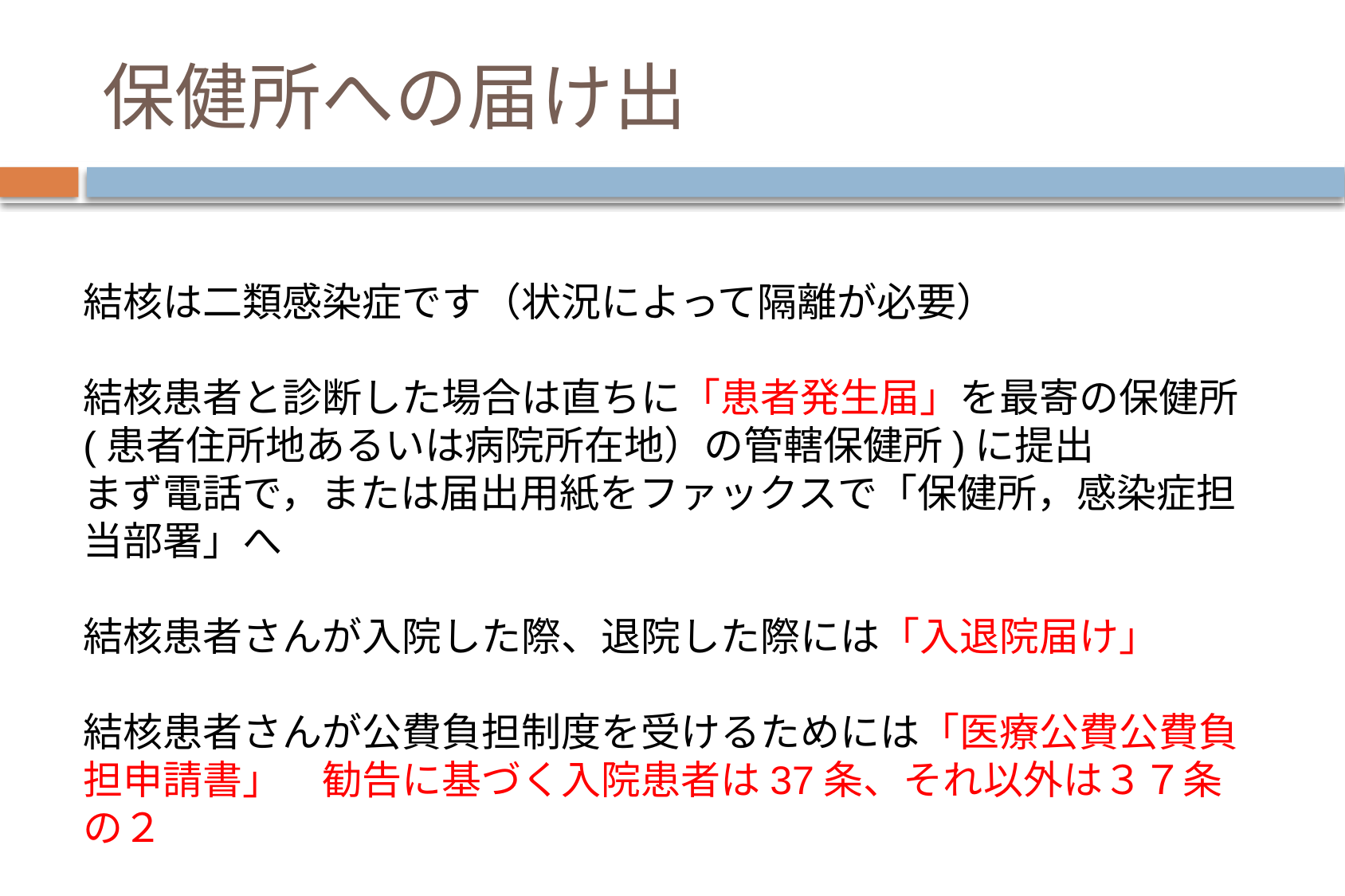

# 保健所への届け出
結核は二類感染症です（状況によって隔離が必要）

結核患者と診断した場合は直ちに「患者発生届」を最寄の保健所(患者住所地あるいは病院所在地）の管轄保健所)に提出
まず電話で，または届出用紙をファックスで「保健所，感染症担当部署」へ

結核患者さんが入院した際、退院した際には「入退院届け」

結核患者さんが公費負担制度を受けるためには「医療公費公費負担申請書」　勧告に基づく入院患者は37条、それ以外は３７条の２